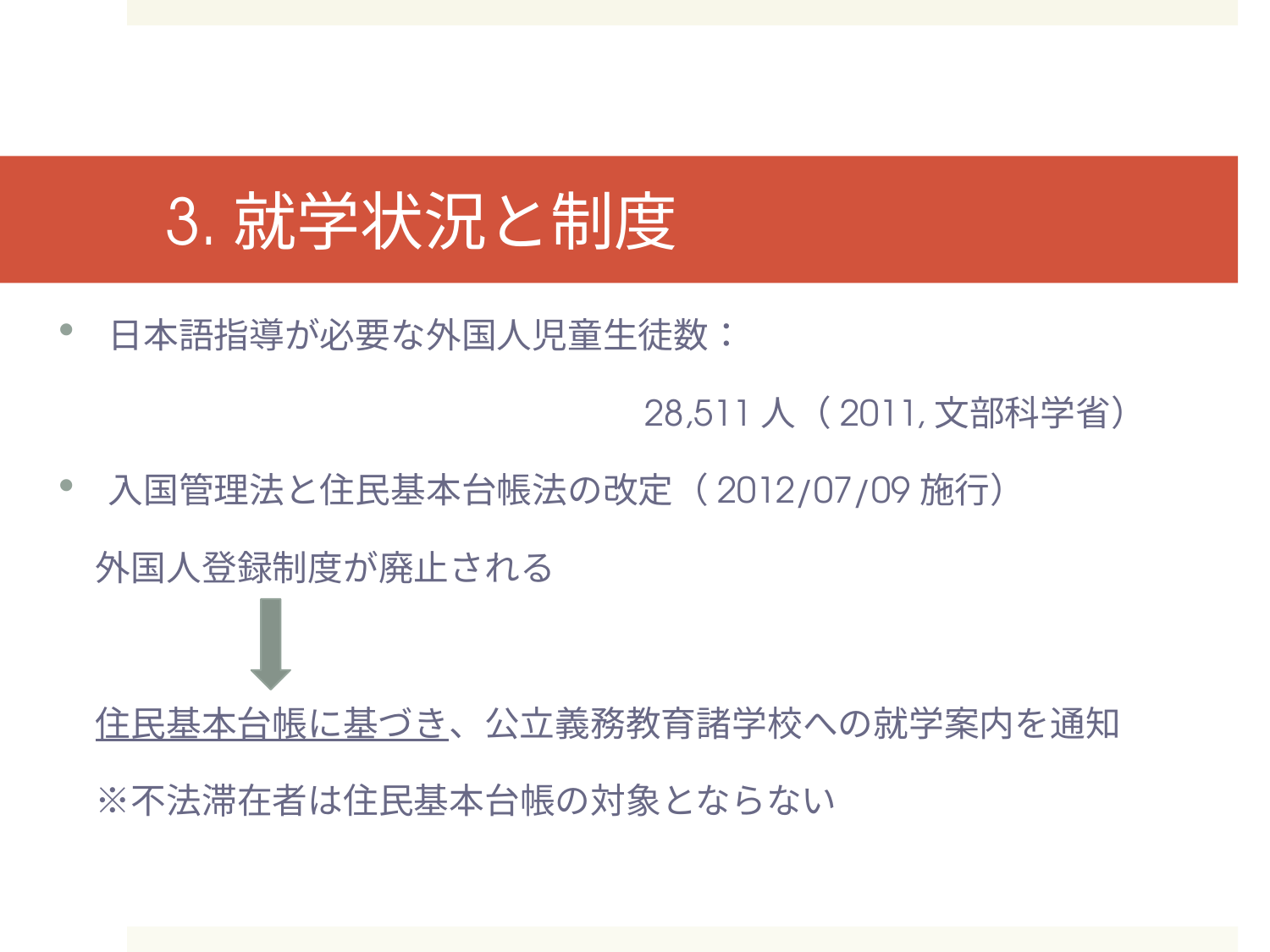

# 3.就学状況と制度
日本語指導が必要な外国人児童生徒数：
                                                            28,511人（2011,文部科学省）
入国管理法と住民基本台帳法の改定（2012/07/09施行）
　外国人登録制度が廃止される

　住民基本台帳に基づき、公立義務教育諸学校への就学案内を通知
　※不法滞在者は住民基本台帳の対象とならない